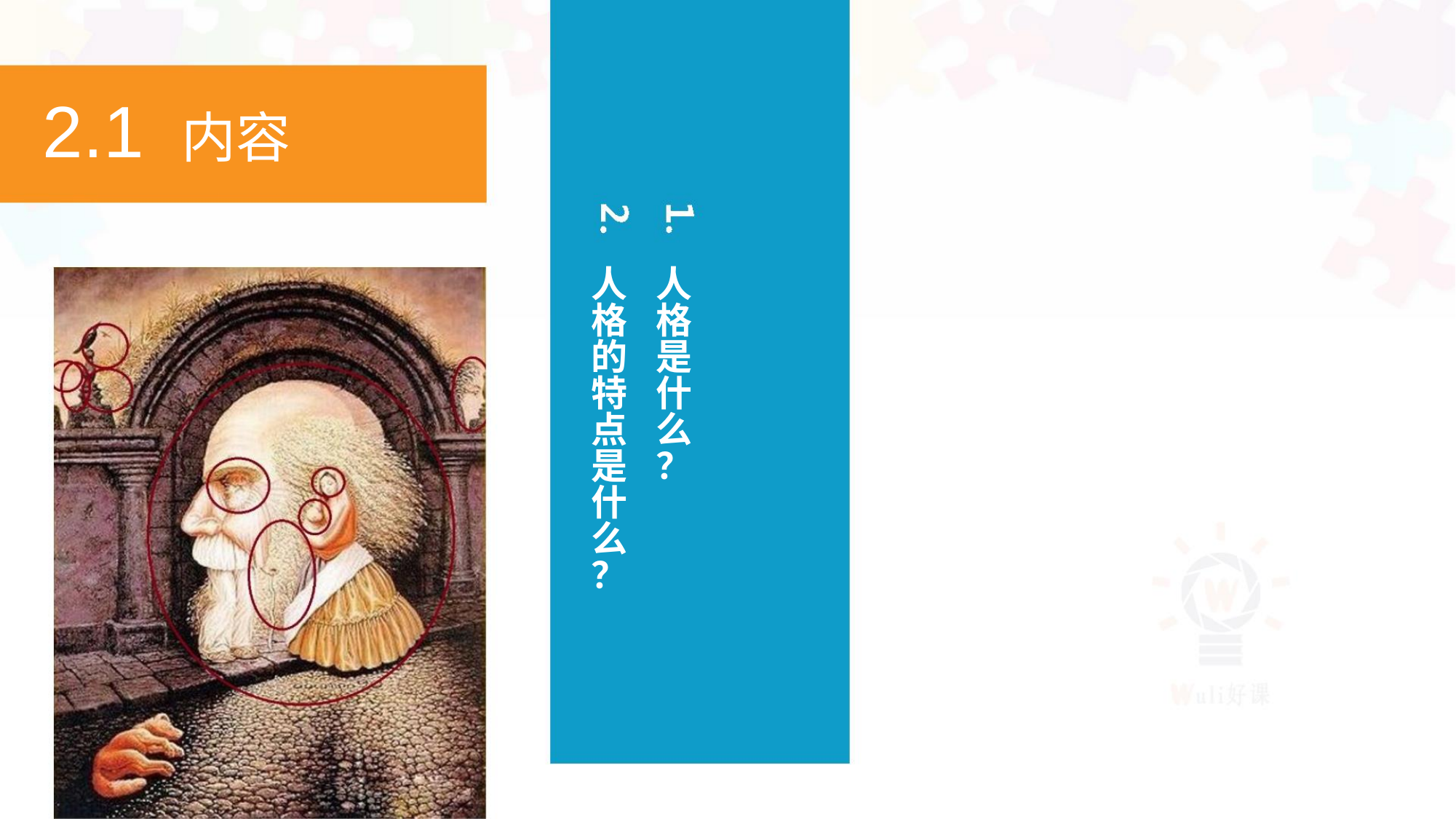

2.1 内容
人 人
格 格
的 是
特 什
点 么
是 ？
什
么
？